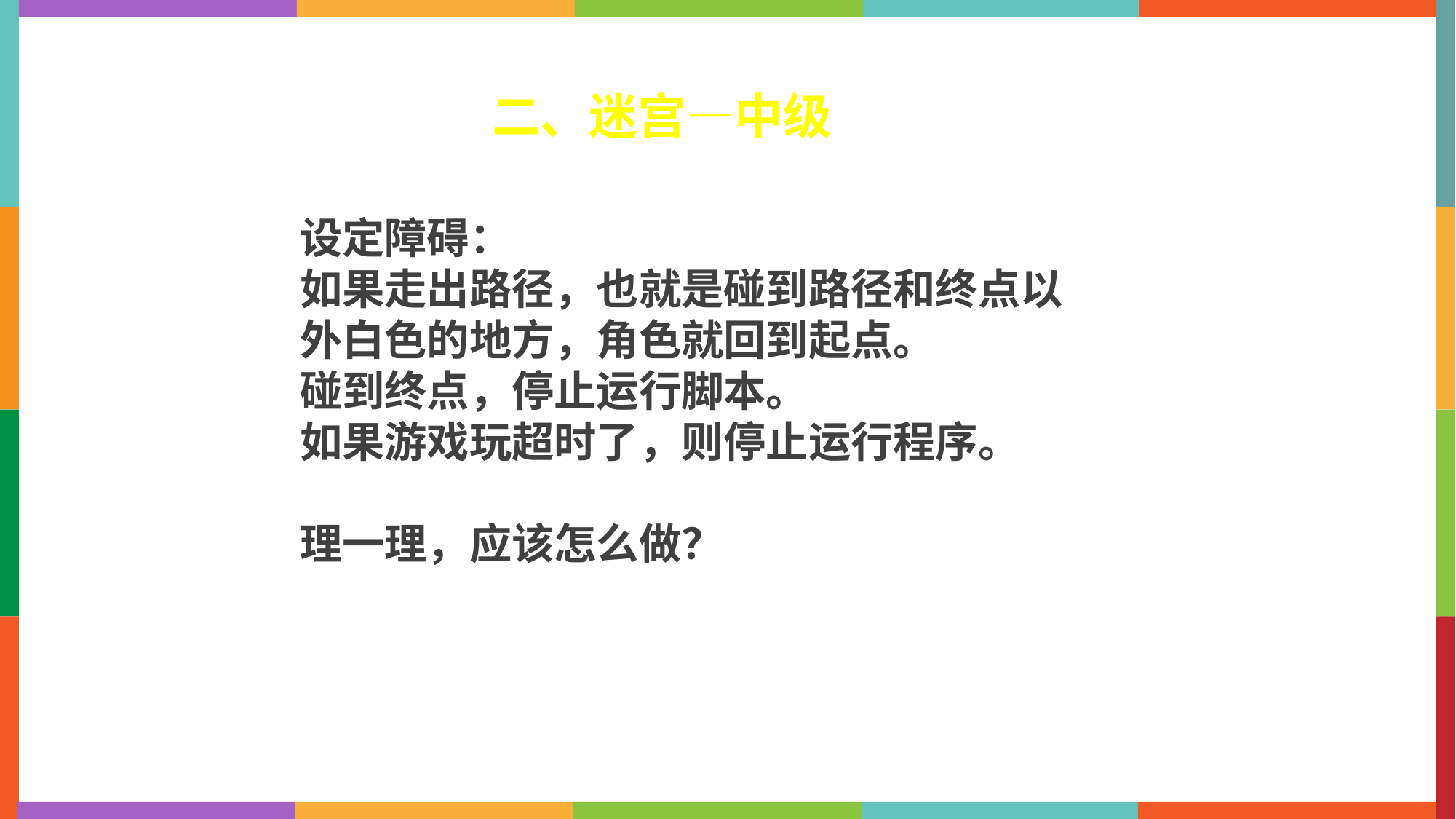

二、迷宫—中级
设定障碍：
如果走出路径，也就是碰到路径和终点以外白色的地方，角色就回到起点。
碰到终点，停止运行脚本。
如果游戏玩超时了，则停止运行程序。

理一理，应该怎么做？

Why to S4A 、Mixly 、Arduino...?